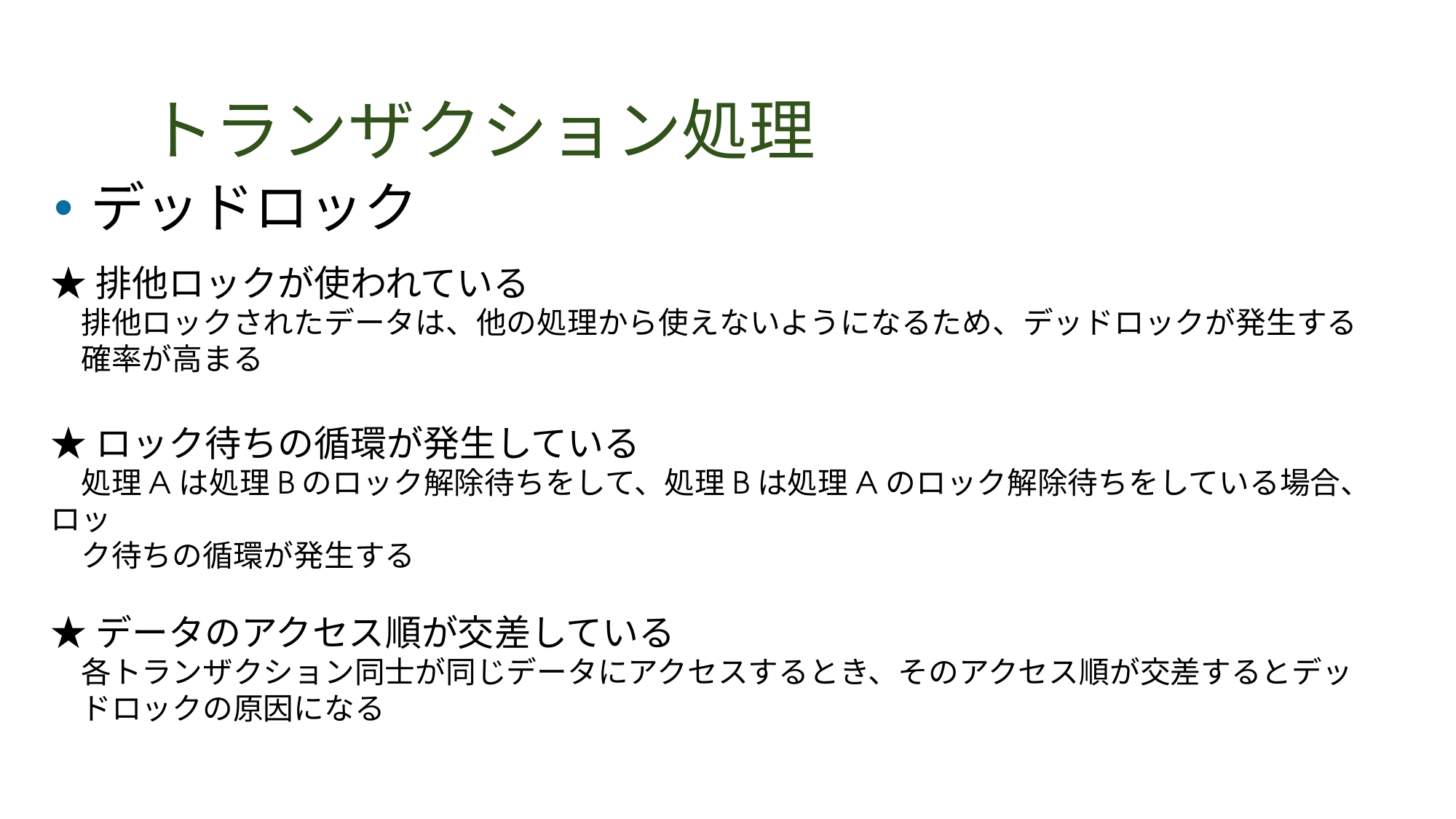

# トランザクション処理
デッドロック
★排他ロックが使われている
　排他ロックされたデータは、他の処理から使えないようになるため、デッドロックが発生する
　確率が高まる

★ロック待ちの循環が発生している
　処理Aは処理Bのロック解除待ちをして、処理Bは処理Aのロック解除待ちをしている場合、ロッ
　ク待ちの循環が発生する

★データのアクセス順が交差している
　各トランザクション同士が同じデータにアクセスするとき、そのアクセス順が交差するとデッ
　ドロックの原因になる